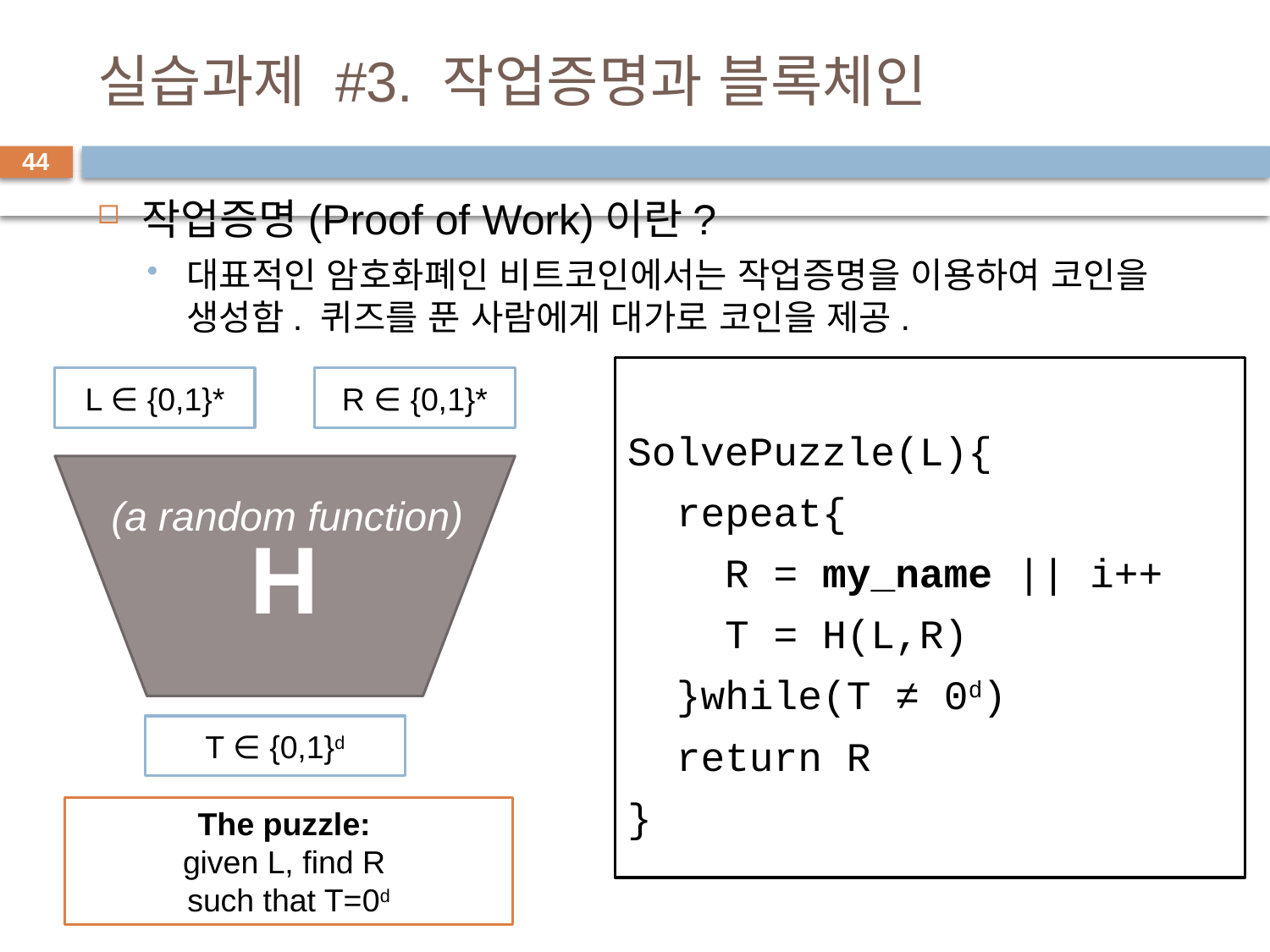

# 실습과제 #3. 작업증명과 블록체인
44
작업증명(Proof of Work)이란?
대표적인 암호화폐인 비트코인에서는 작업증명을 이용하여 코인을 생성함. 퀴즈를 푼 사람에게 대가로 코인을 제공.

SolvePuzzle(L){
  repeat{
    R = my_name || i++
    T = H(L,R)
  }while(T ≠ 0d)
  return R
}

L ∈ {0,1}*
R ∈ {0,1}*
H
(a random function)
T ∈ {0,1}d
The puzzle:
given L, find R
such that T=0d